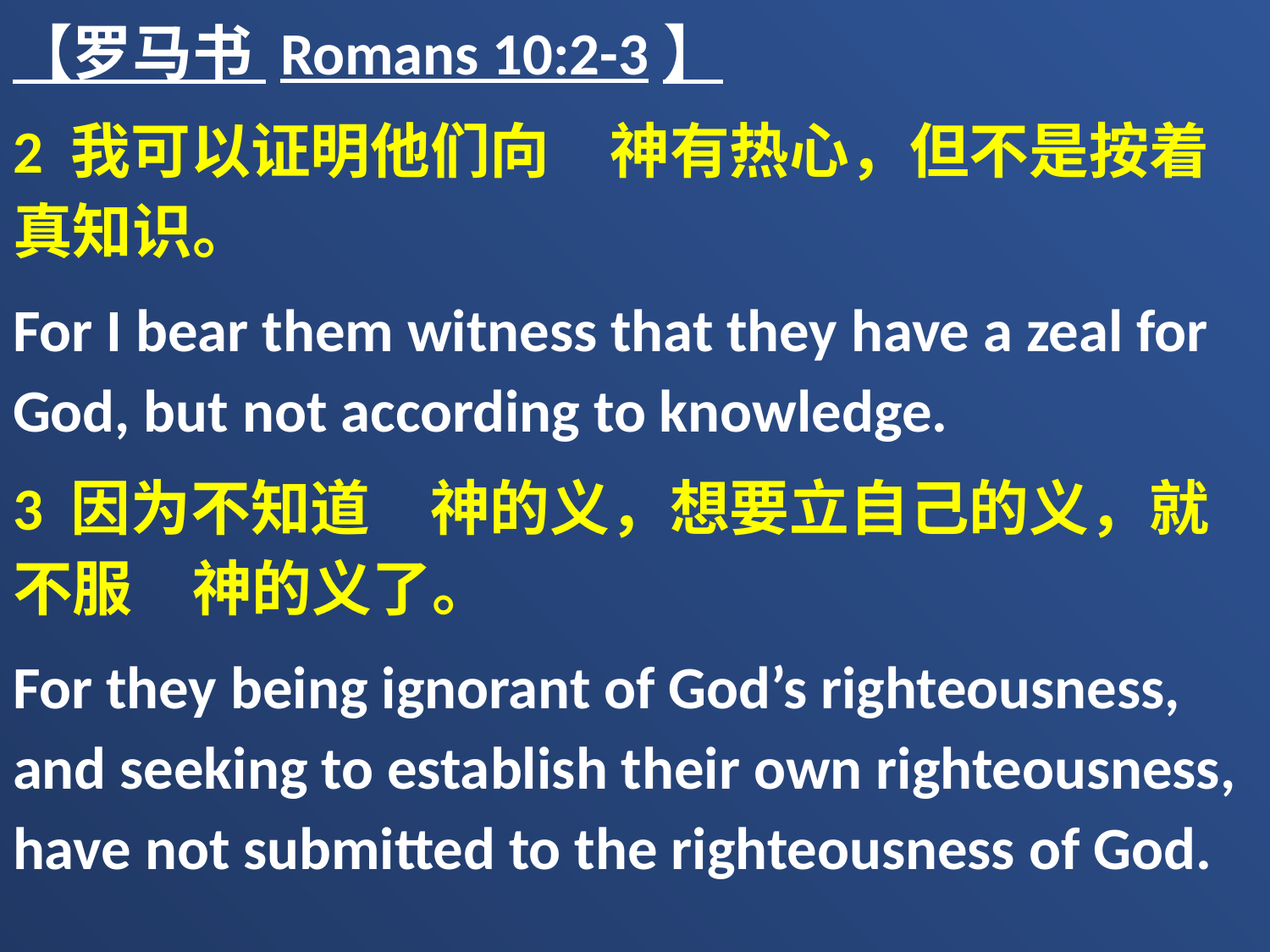

【罗马书 Romans 10:2-3】
2 我可以证明他们向　神有热心，但不是按着真知识。
For I bear them witness that they have a zeal for God, but not according to knowledge.
3 因为不知道　神的义，想要立自己的义，就不服　神的义了。
For they being ignorant of God’s righteousness, and seeking to establish their own righteousness, have not submitted to the righteousness of God.